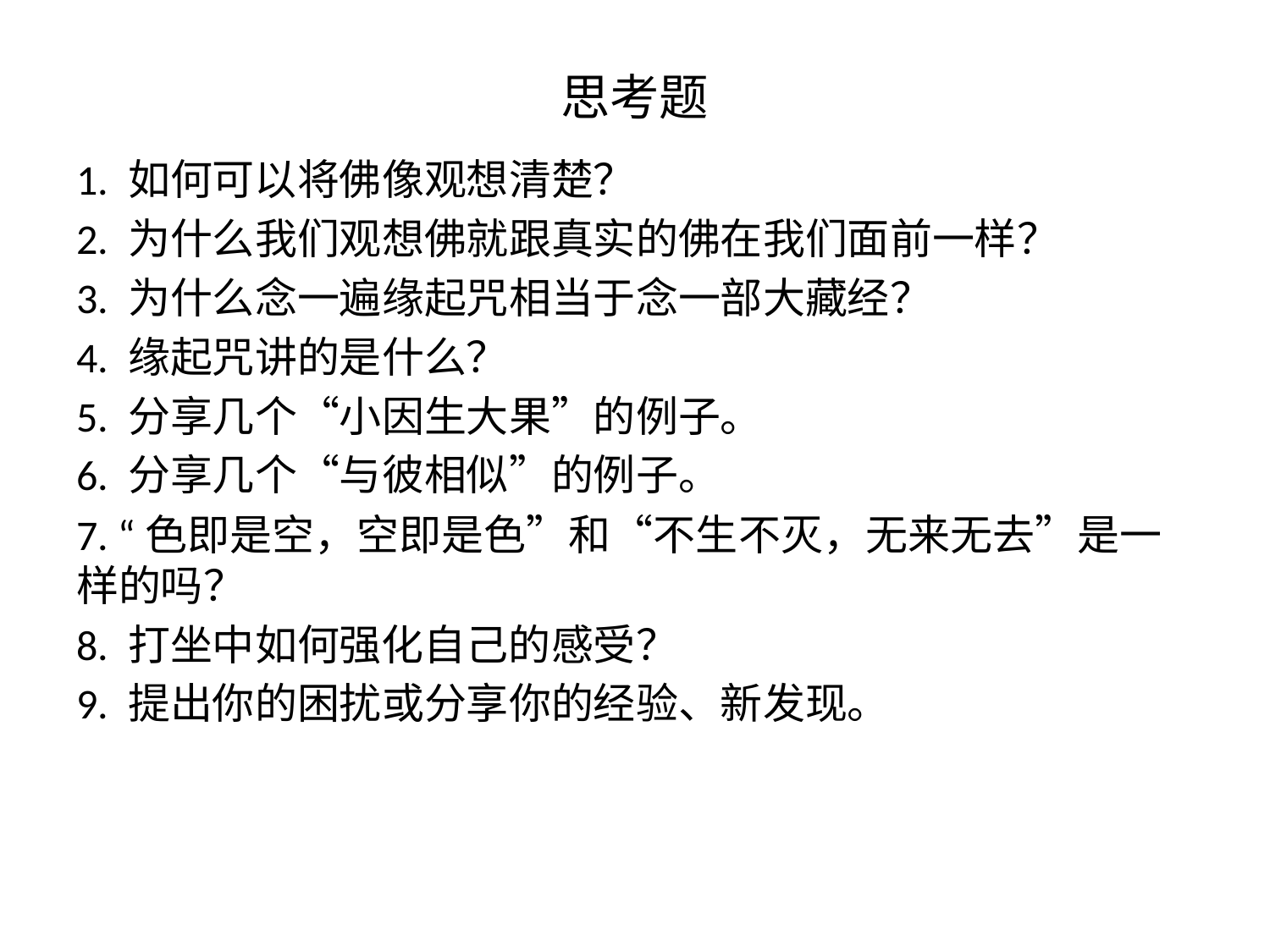

# 思考题
1. 如何可以将佛像观想清楚？
2. 为什么我们观想佛就跟真实的佛在我们面前一样？
3. 为什么念一遍缘起咒相当于念一部大藏经？
4. 缘起咒讲的是什么？
5. 分享几个“小因生大果”的例子。
6. 分享几个“与彼相似”的例子。
7. “色即是空，空即是色”和“不生不灭，无来无去”是一样的吗？
8. 打坐中如何强化自己的感受？
9. 提出你的困扰或分享你的经验、新发现。